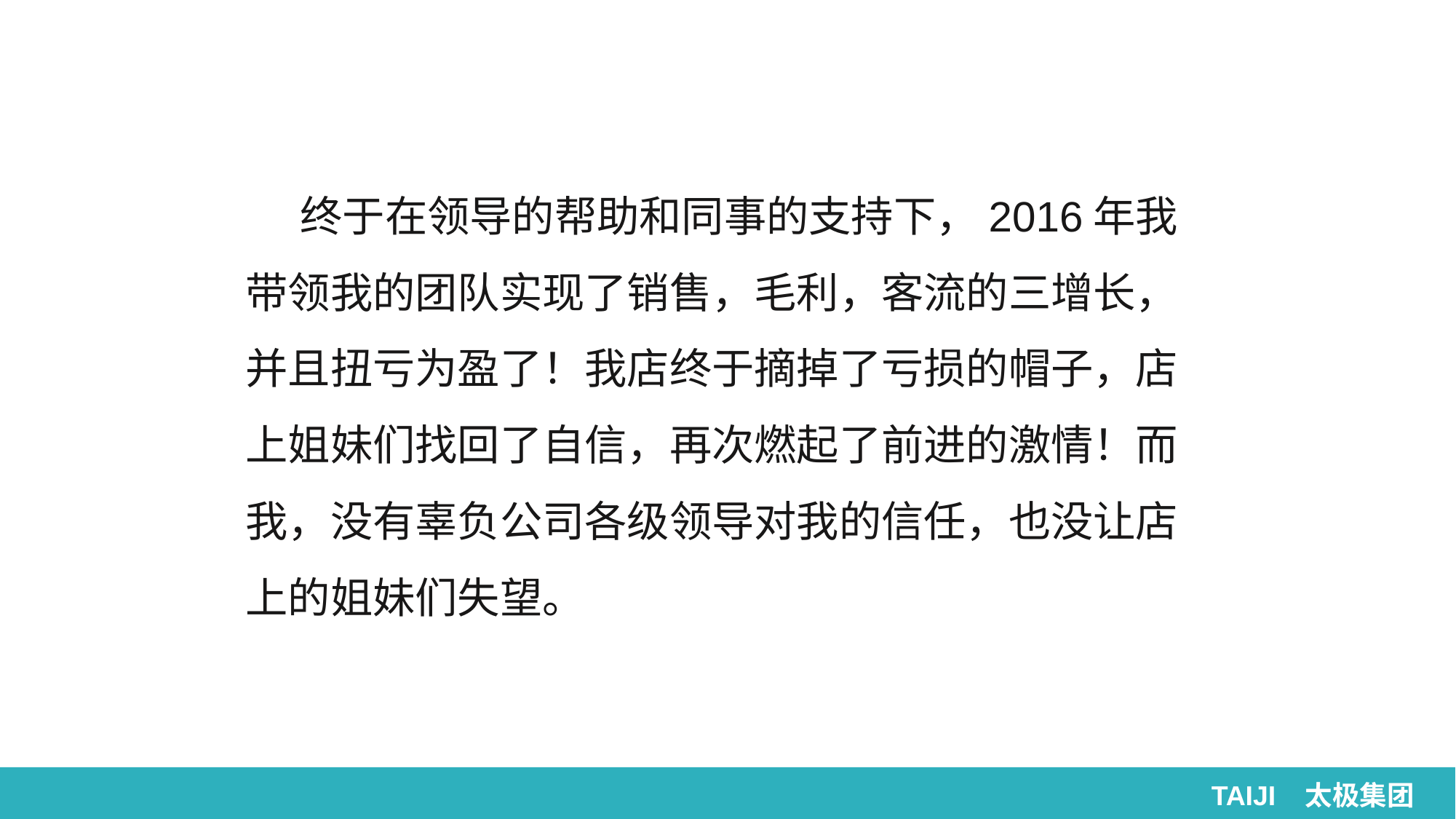

终于在领导的帮助和同事的支持下，2016年我带领我的团队实现了销售，毛利，客流的三增长，并且扭亏为盈了！我店终于摘掉了亏损的帽子，店上姐妹们找回了自信，再次燃起了前进的激情！而我，没有辜负公司各级领导对我的信任，也没让店上的姐妹们失望。

TAIJI   太极集团